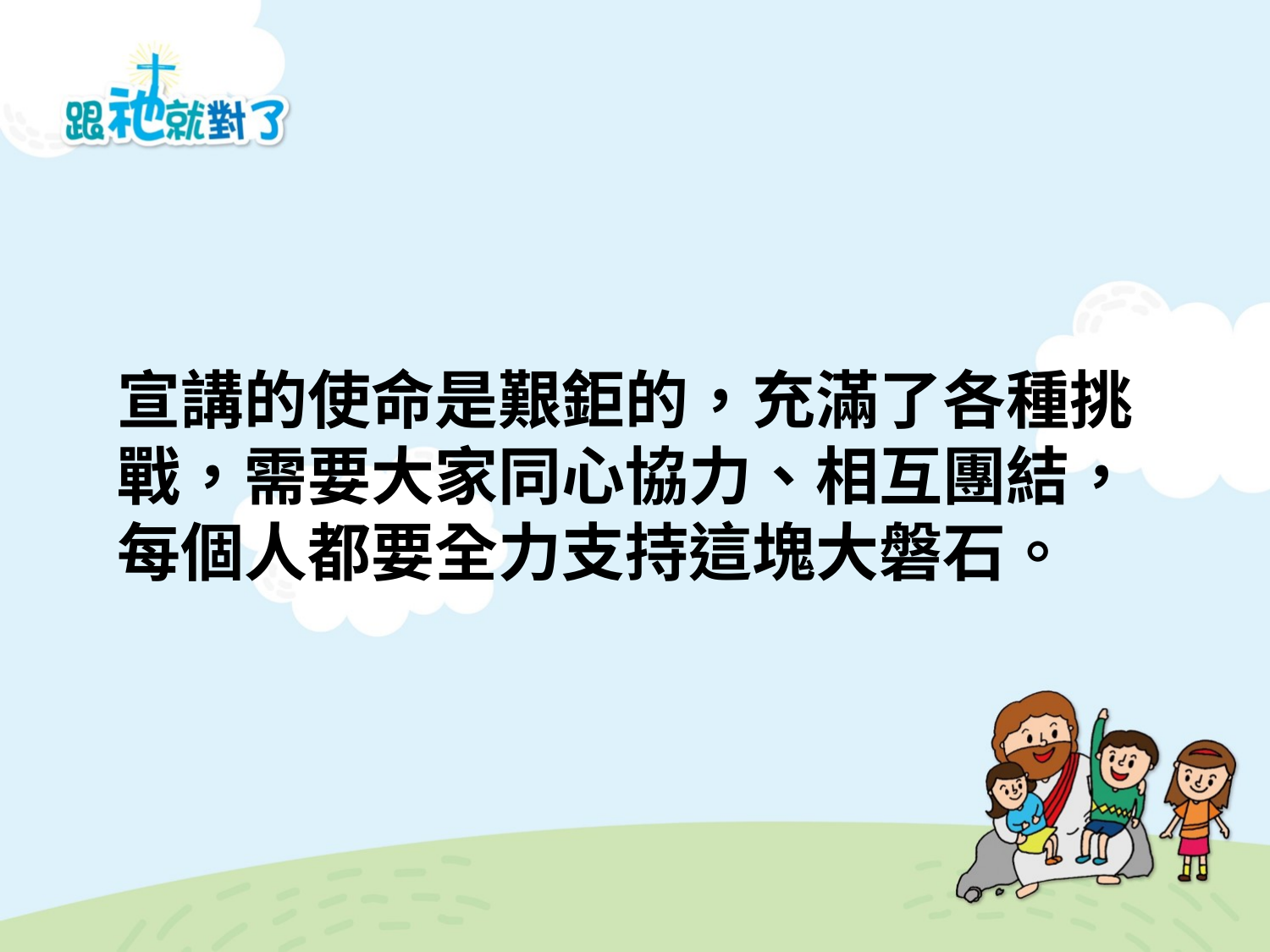

宣講的使命是艱鉅的，充滿了各種挑戰，需要大家同心協力、相互團結，每個人都要全力支持這塊大磐石。